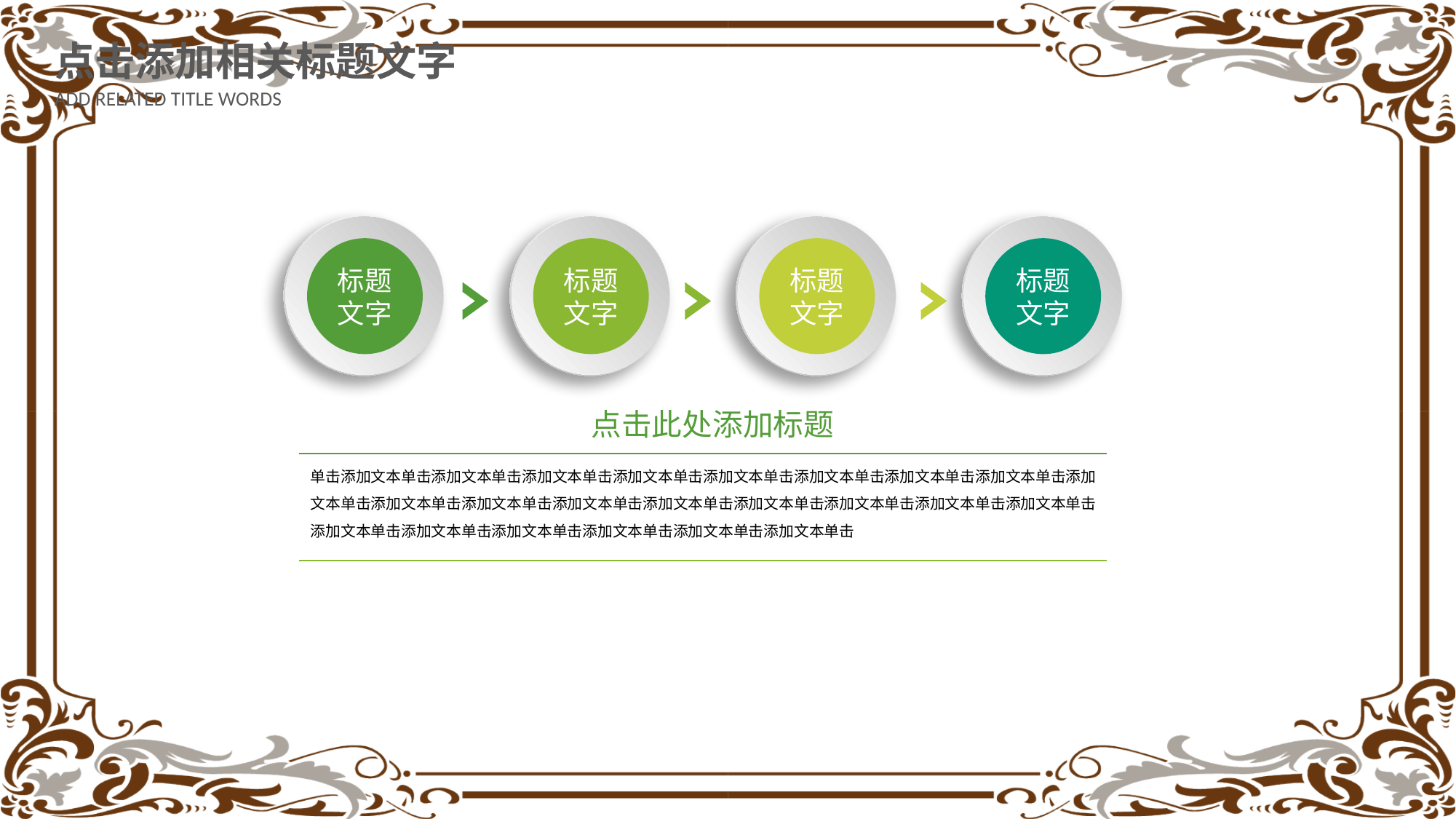

点击添加相关标题文字
ADD RELATED TITLE WORDS

标题
文字

标题
文字

标题
文字

标题
文字

点击此处添加标题
单击添加文本单击添加文本单击添加文本单击添加文本单击添加文本单击添加文本单击添加文本单击添加文本单击添加文本单击添加文本单击添加文本单击添加文本单击添加文本单击添加文本单击添加文本单击添加文本单击添加文本单击添加文本单击添加文本单击添加文本单击添加文本单击添加文本单击添加文本单击